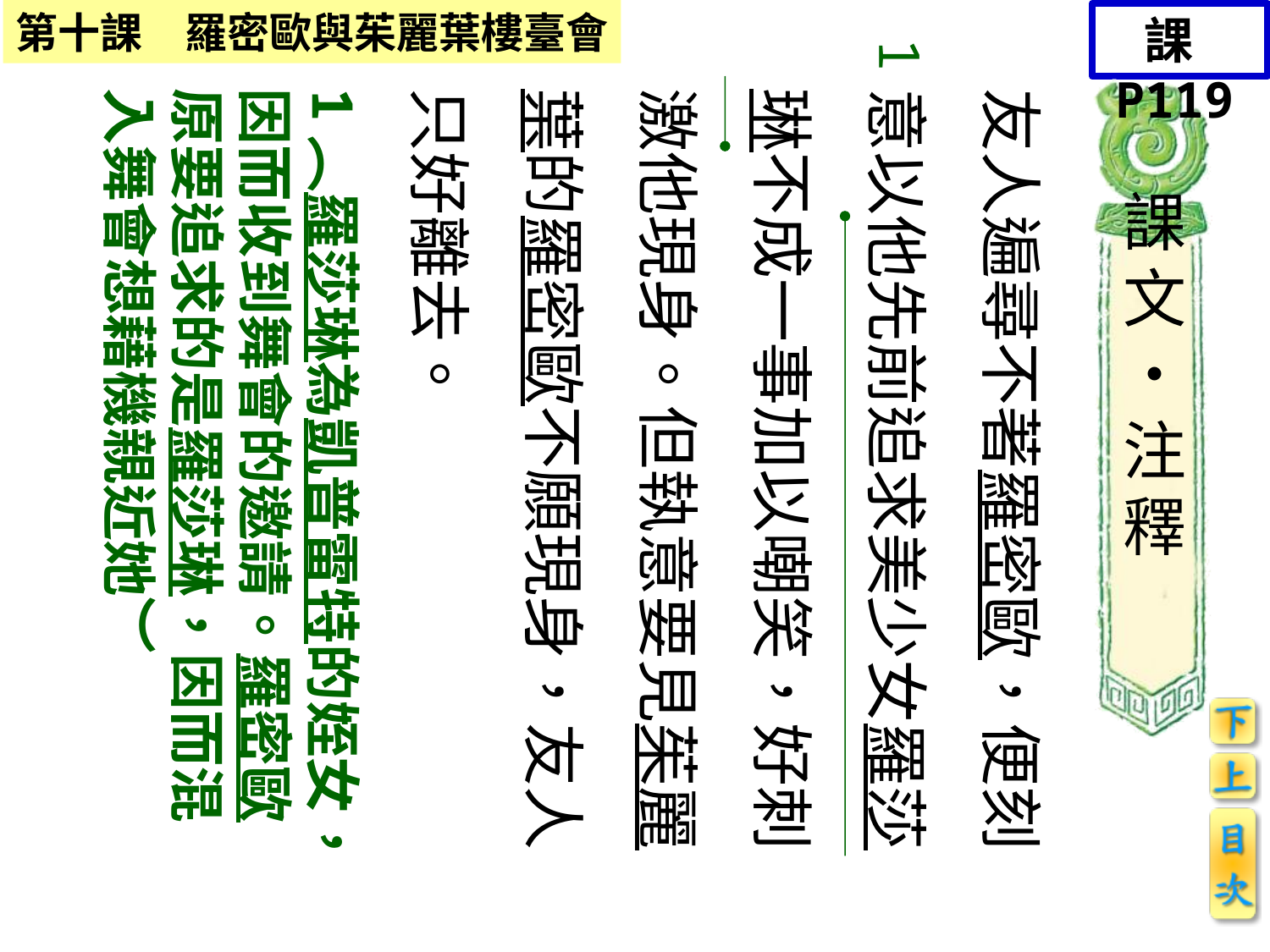

課P119
1
1︵羅莎琳為凱普雷特的姪女，因而收到舞會的邀請。羅密歐原要追求的是羅莎琳，因而混入舞會想藉機親近她︶
友人遍尋不著羅密歐，便刻意以他先前追求美少女羅莎琳不成一事加以嘲笑，好刺激他現身。但執意要見茱麗葉的羅密歐不願現身，友人只好離去。

課文‧注釋